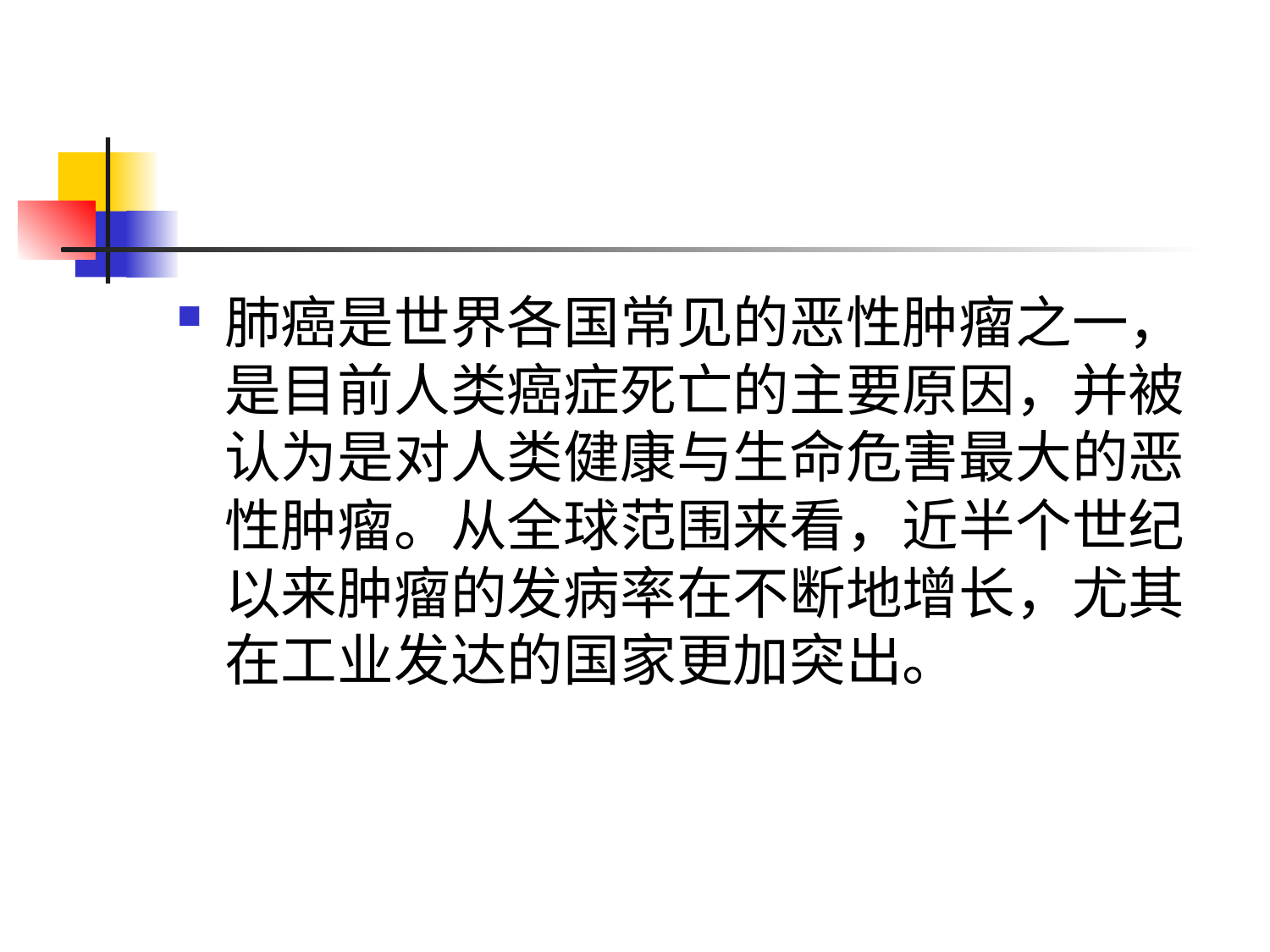

#
肺癌是世界各国常见的恶性肿瘤之一，是目前人类癌症死亡的主要原因，并被认为是对人类健康与生命危害最大的恶性肿瘤。从全球范围来看，近半个世纪以来肿瘤的发病率在不断地增长，尤其在工业发达的国家更加突出。